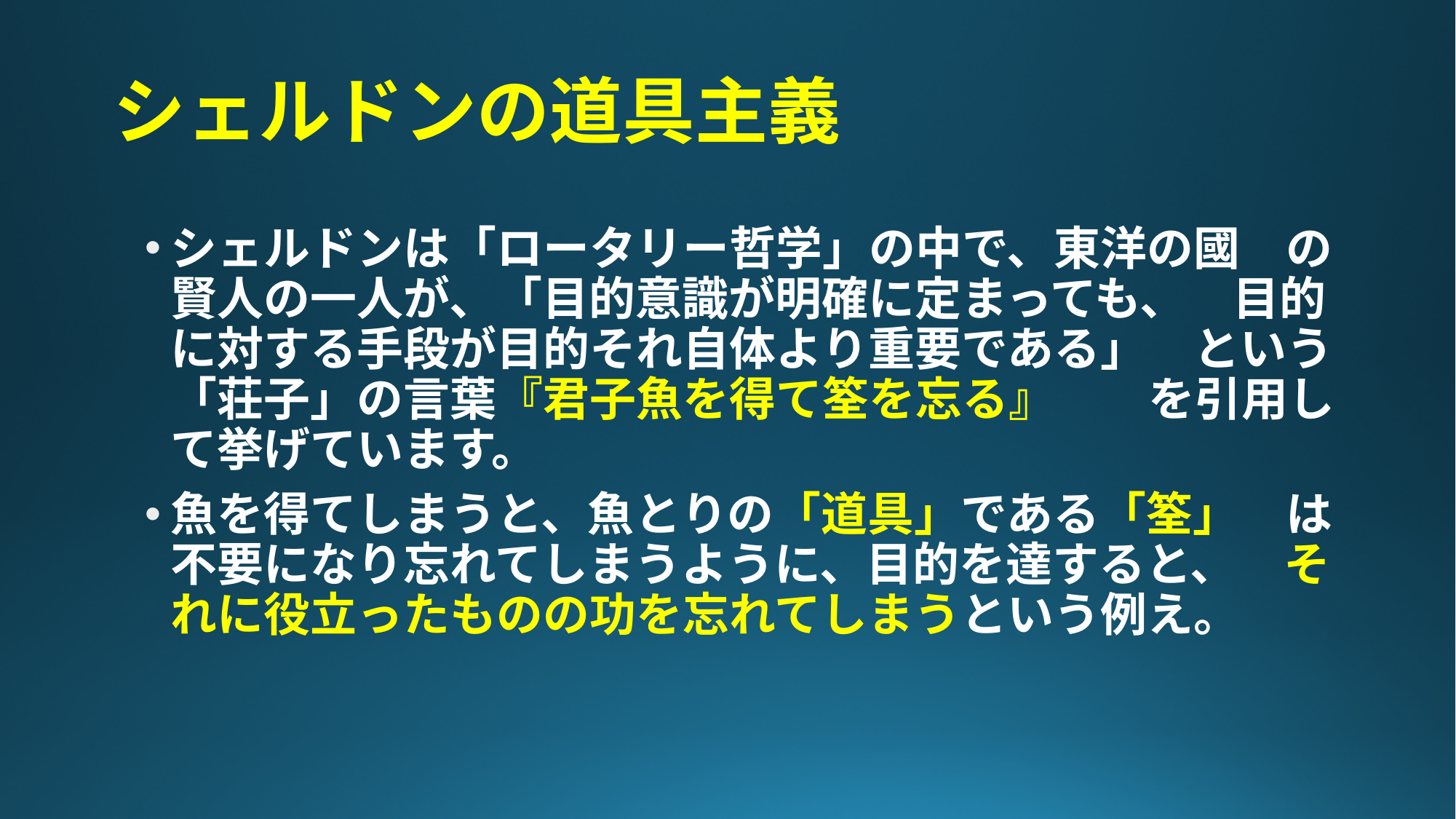

# シェルドンの道具主義
シェルドンは「ロータリー哲学」の中で、東洋の國　の賢人の一人が、「目的意識が明確に定まっても、　目的に対する手段が目的それ自体より重要である」　という「荘子」の言葉『君子魚を得て筌を忘る』　　を引用して挙げています。
魚を得てしまうと、魚とりの「道具」である「筌」　は不要になり忘れてしまうように、目的を達すると、　それに役立ったものの功を忘れてしまうという例え。